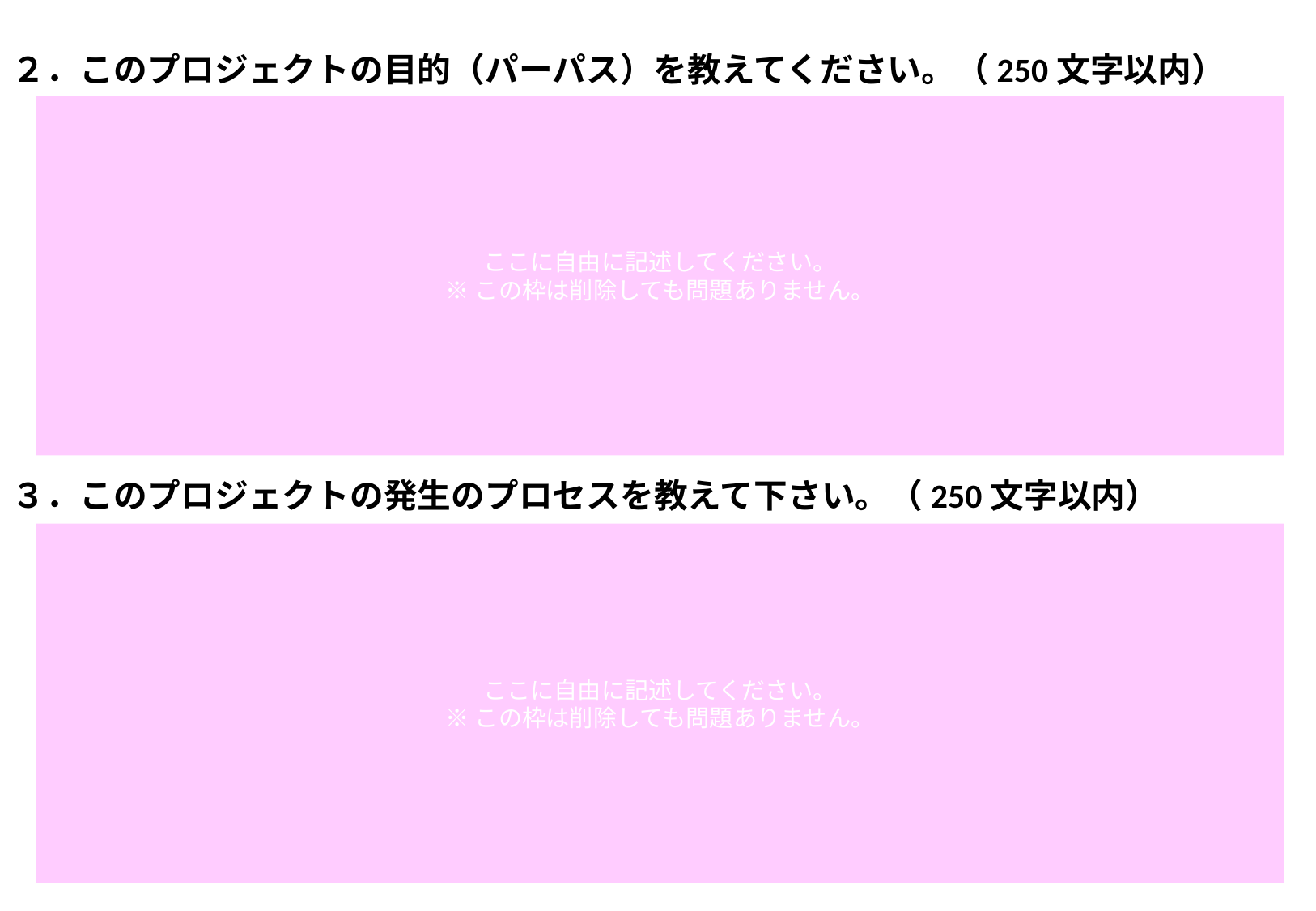

２．このプロジェクトの目的（パーパス）を教えてください。（250文字以内）
ここに自由に記述してください。
※この枠は削除しても問題ありません。
３．このプロジェクトの発生のプロセスを教えて下さい。（250文字以内）
ここに自由に記述してください。
※この枠は削除しても問題ありません。